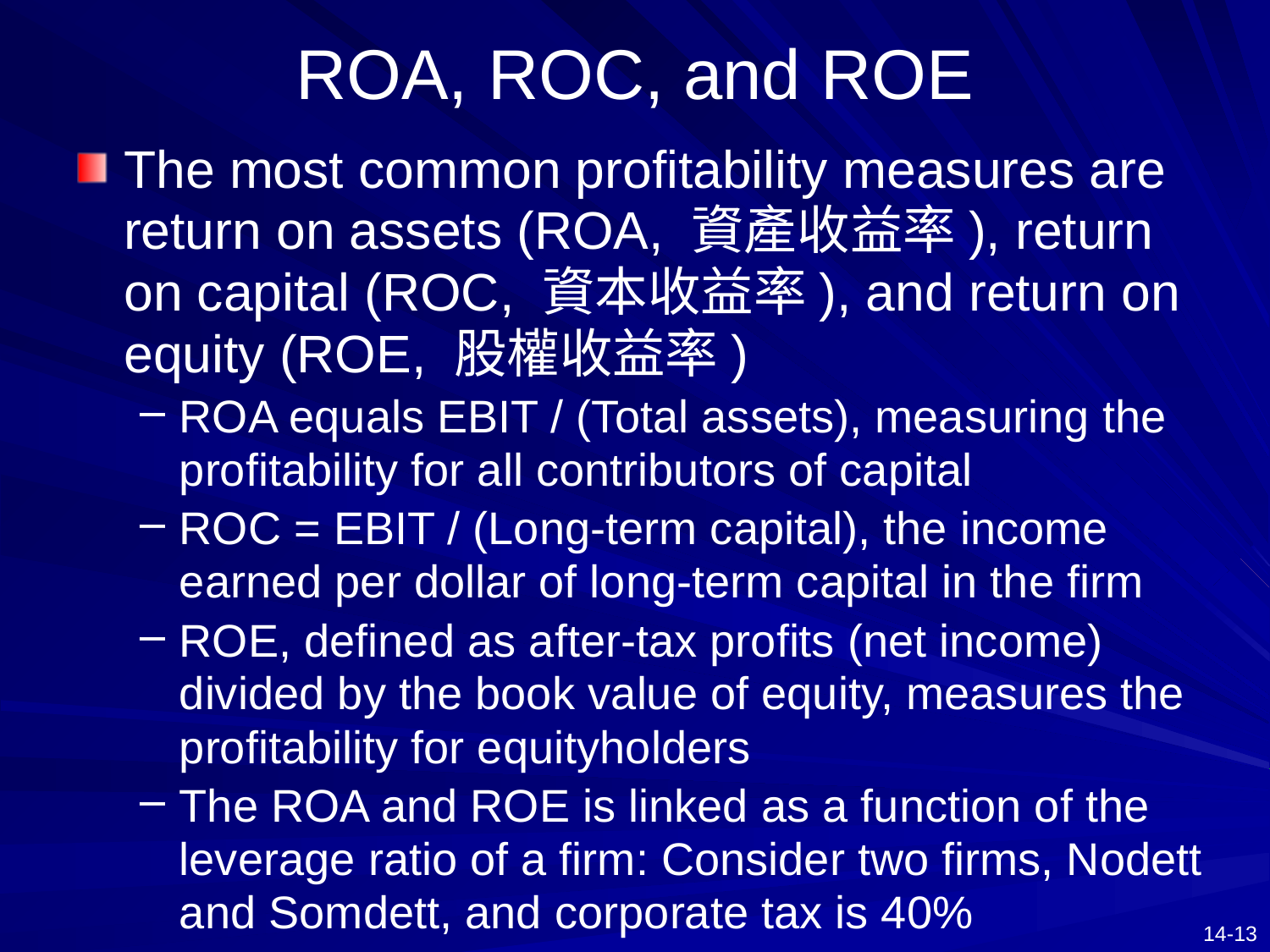

# ROA, ROC, and ROE
The most common profitability measures are return on assets (ROA, 資產收益率), return on capital (ROC, 資本收益率), and return on equity (ROE, 股權收益率)
ROA equals EBIT / (Total assets), measuring the profitability for all contributors of capital
ROC = EBIT / (Long-term capital), the income earned per dollar of long-term capital in the firm
ROE, defined as after-tax profits (net income) divided by the book value of equity, measures the profitability for equityholders
The ROA and ROE is linked as a function of the leverage ratio of a firm: Consider two firms, Nodett and Somdett, and corporate tax is 40%